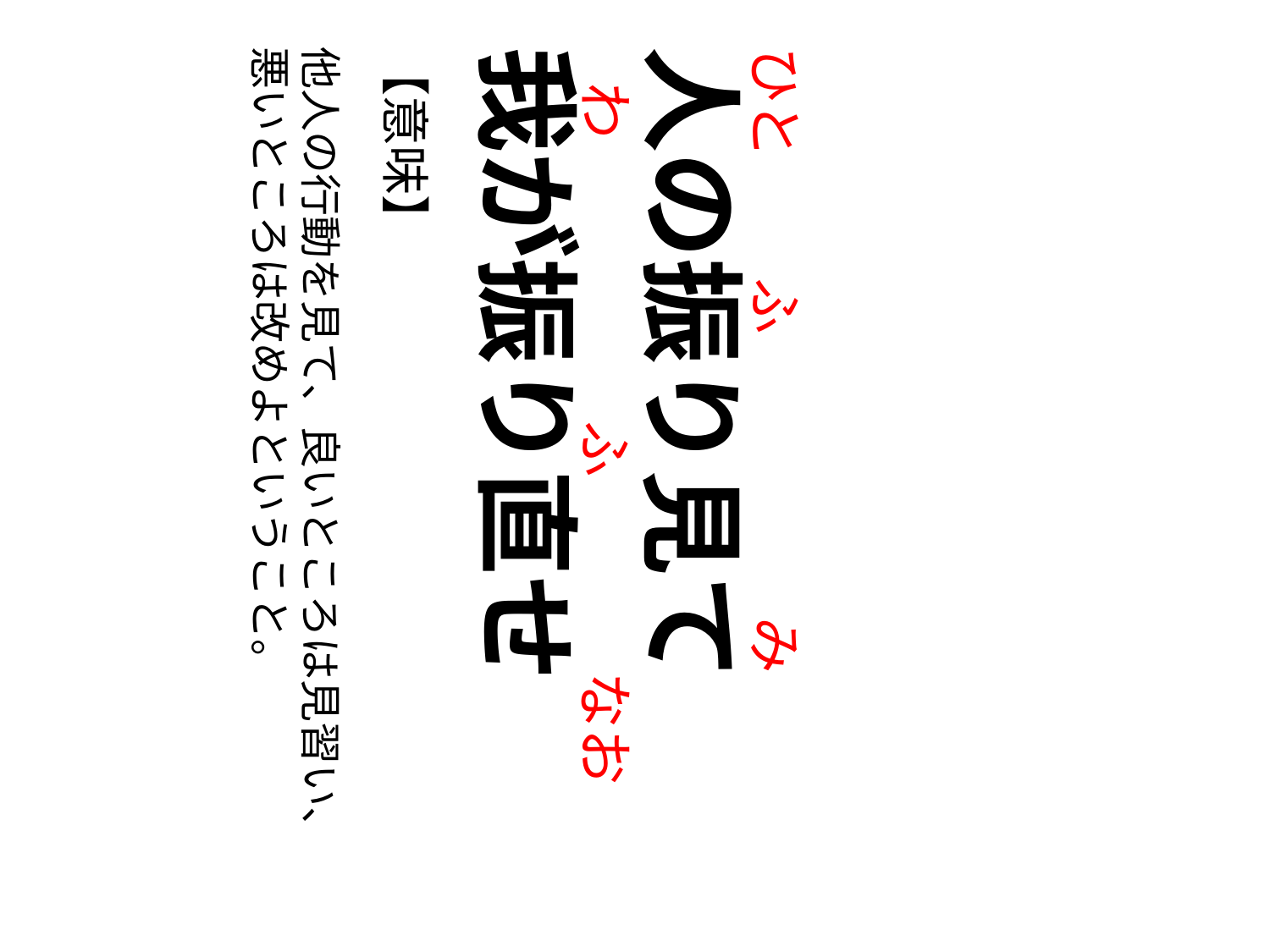

わ　　　　　ふ　　　  なお
ひと　     ふ　　　　　み
【意味】

他人の行動を見て、良いところは見習い、
悪いところは改めよということ。
我が振り直せ
人の振り見て